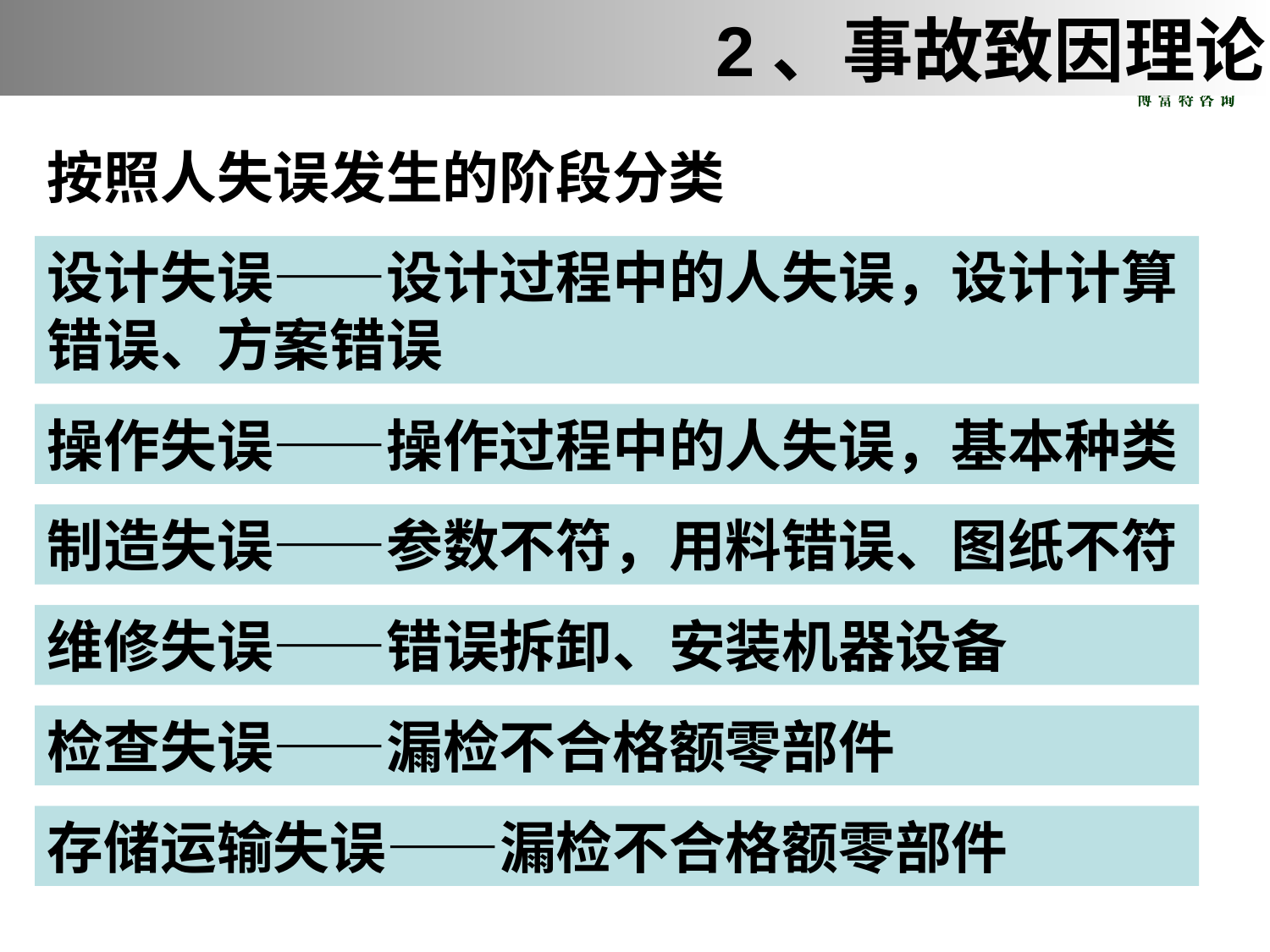

2、事故致因理论
按照人失误发生的阶段分类
设计失误——设计过程中的人失误，设计计算错误、方案错误
操作失误——操作过程中的人失误，基本种类
制造失误——参数不符，用料错误、图纸不符
维修失误——错误拆卸、安装机器设备
检查失误——漏检不合格额零部件
存储运输失误——漏检不合格额零部件